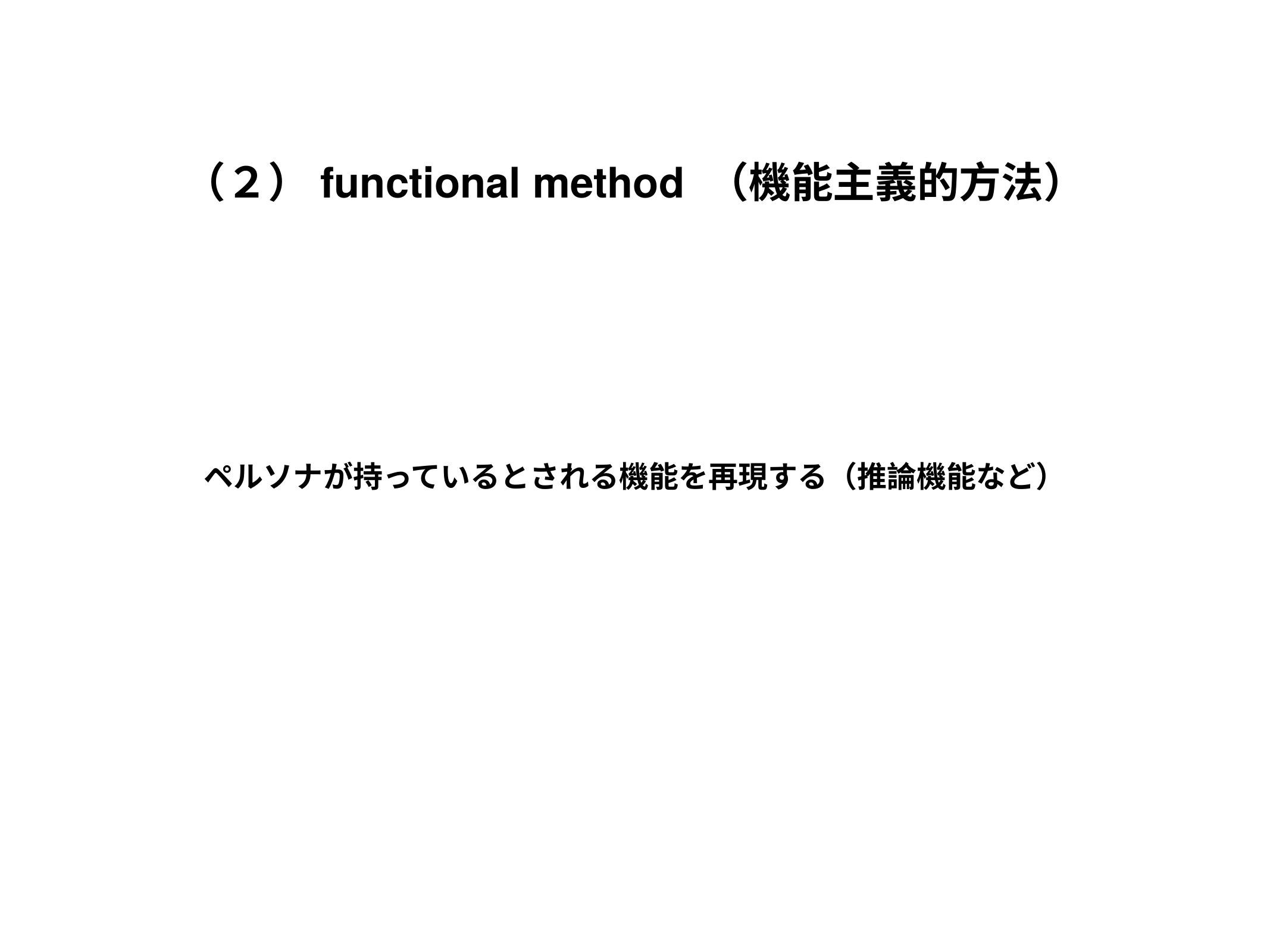

（２）functional method （機能主義的方法）
ペルソナが持っているとされる機能を再現する（推論機能など）